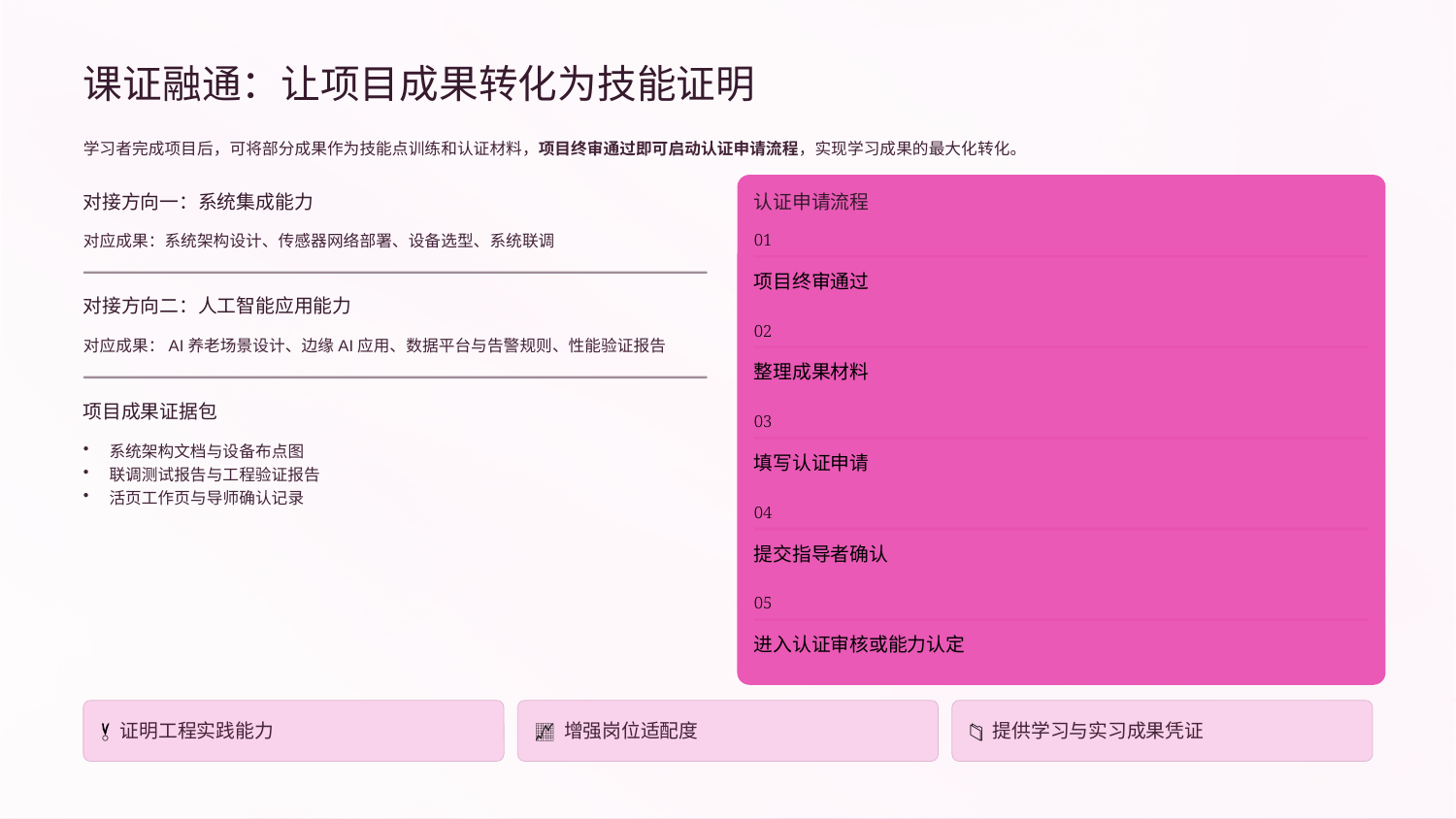

课证融通：让项目成果转化为技能证明
学习者完成项目后，可将部分成果作为技能点训练和认证材料，项目终审通过即可启动认证申请流程，实现学习成果的最大化转化。

对接方向一：系统集成能力
认证申请流程
对应成果：系统架构设计、传感器网络部署、设备选型、系统联调
01

项目终审通过

对接方向二：人工智能应用能力
02
对应成果：AI养老场景设计、边缘AI应用、数据平台与告警规则、性能验证报告

整理成果材料

项目成果证据包
03
系统架构文档与设备布点图
联调测试报告与工程验证报告
活页工作页与导师确认记录

填写认证申请
04

提交指导者确认
05

进入认证审核或能力认定

🏅 证明工程实践能力
📈 增强岗位适配度
📁 提供学习与实习成果凭证